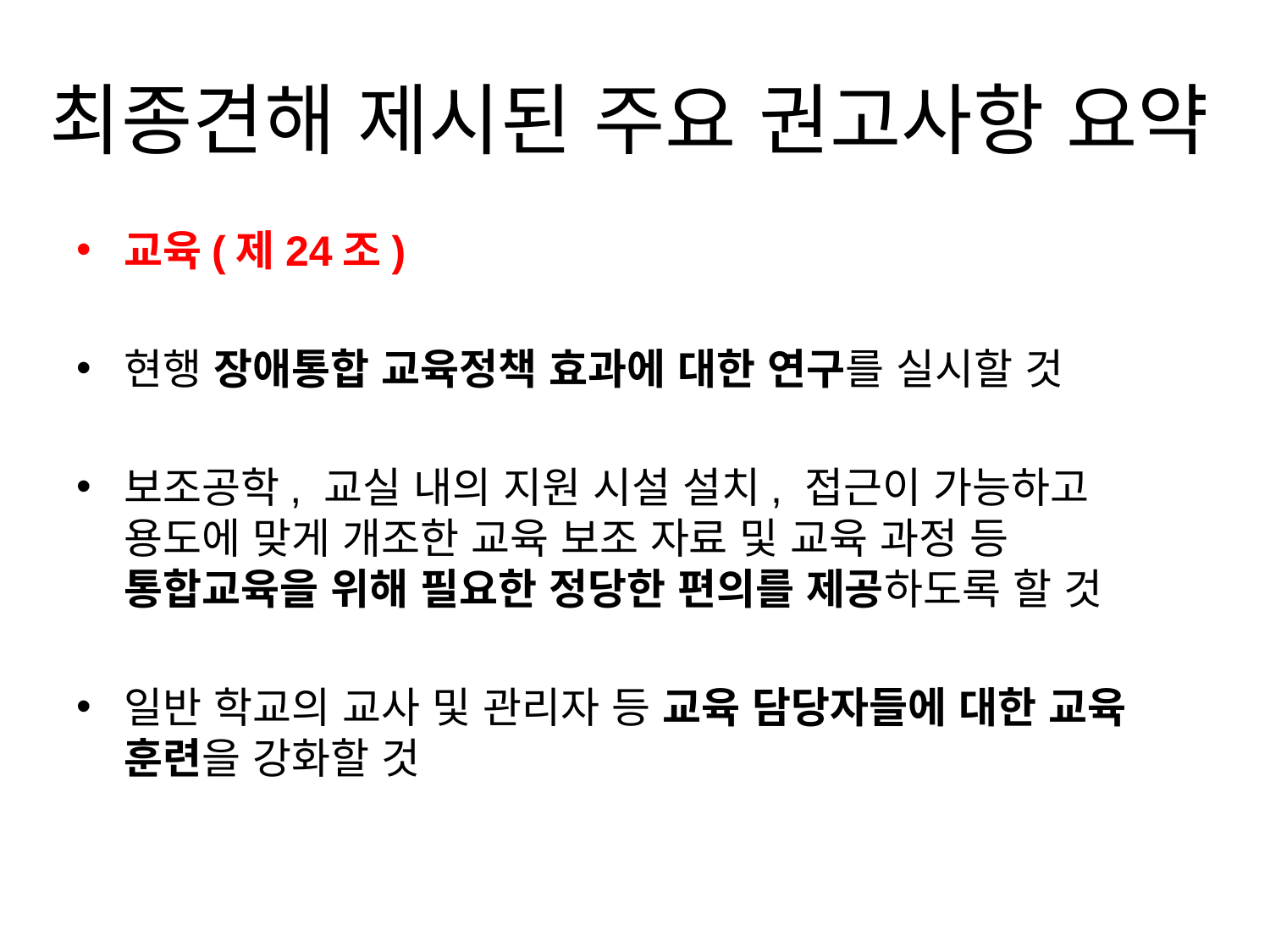

# 최종견해 제시된 주요 권고사항 요약
교육(제24조)

현행 장애통합 교육정책 효과에 대한 연구를 실시할 것

보조공학, 교실 내의 지원 시설 설치, 접근이 가능하고 용도에 맞게 개조한 교육 보조 자료 및 교육 과정 등 통합교육을 위해 필요한 정당한 편의를 제공하도록 할 것

일반 학교의 교사 및 관리자 등 교육 담당자들에 대한 교육 훈련을 강화할 것